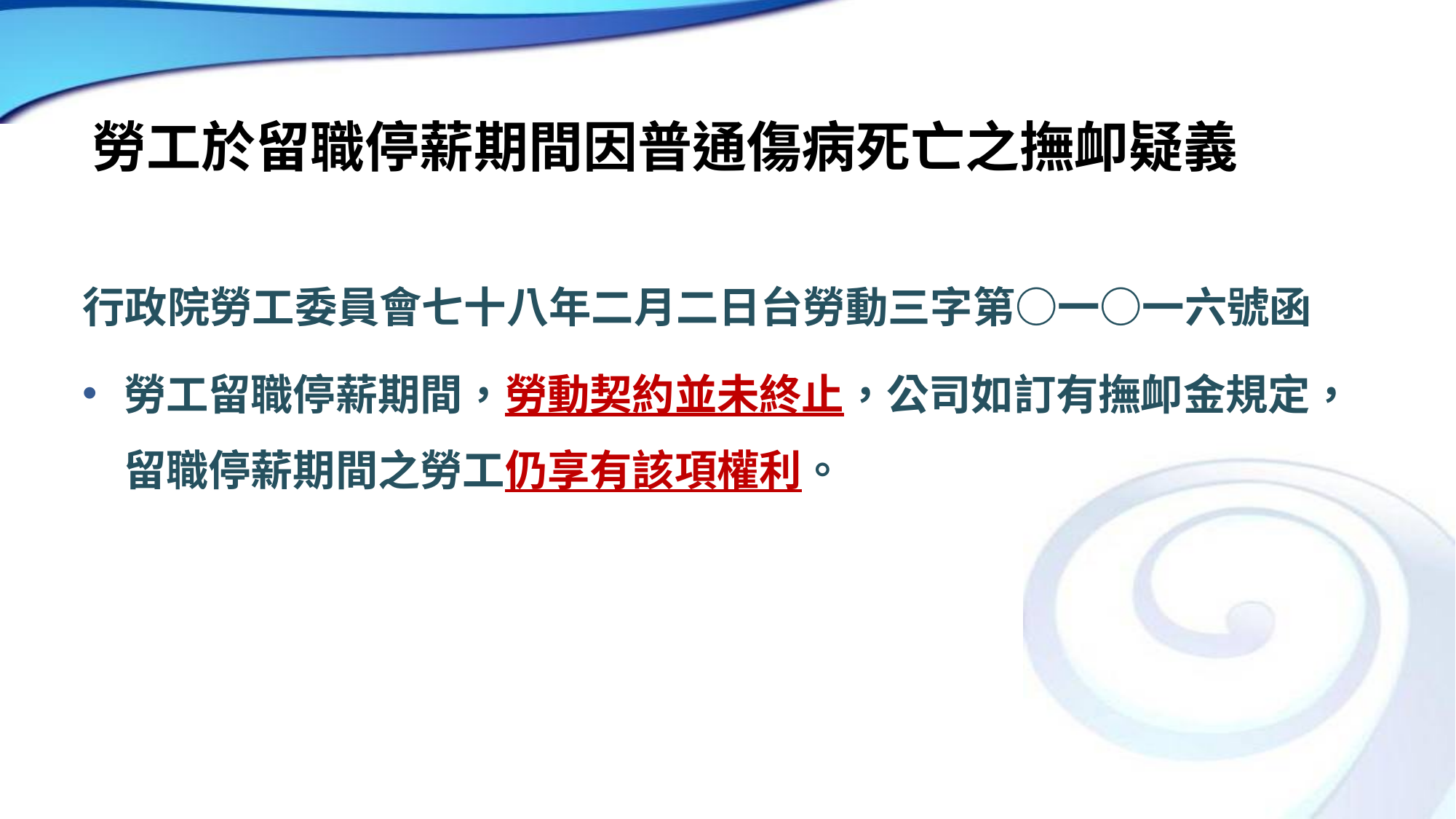

# 勞工於留職停薪期間因普通傷病死亡之撫卹疑義
行政院勞工委員會七十八年二月二日台勞動三字第○一○一六號函
勞工留職停薪期間，勞動契約並未終止，公司如訂有撫卹金規定，留職停薪期間之勞工仍享有該項權利。